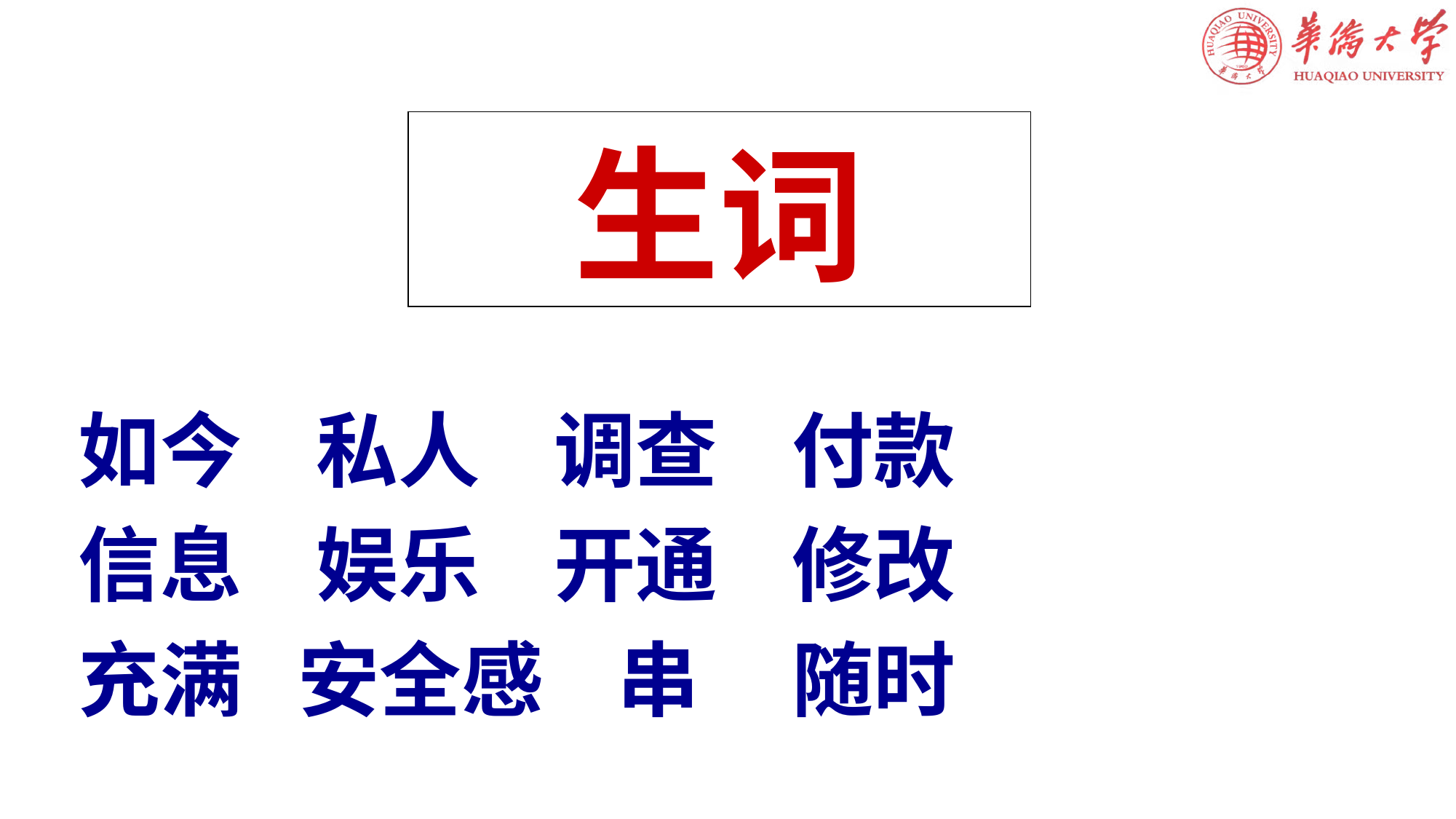

如今    私人    调查    付款
    信息    娱乐    开通    修改
    充满   安全感    串     随时
# 生词